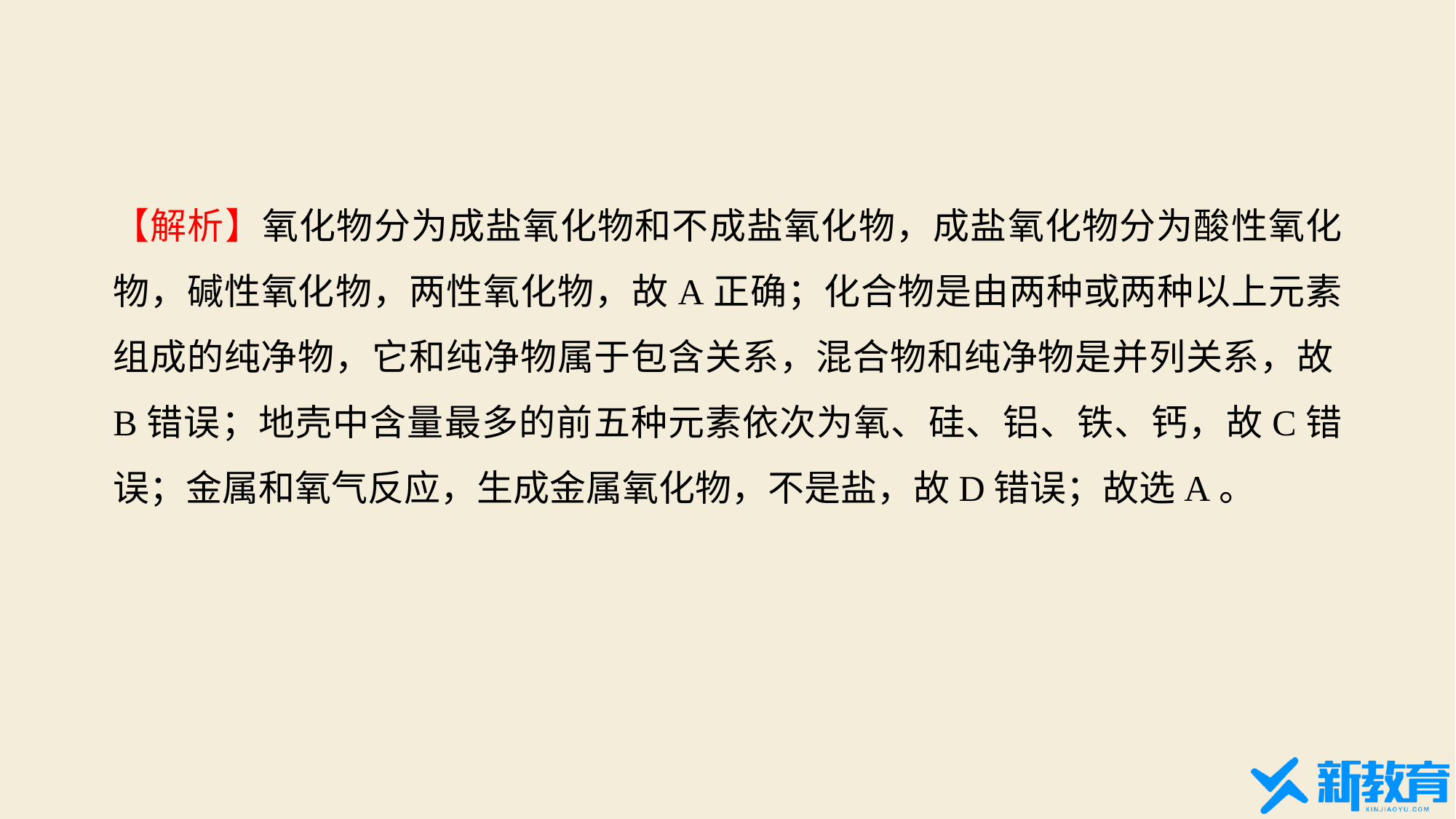

【解析】氧化物分为成盐氧化物和不成盐氧化物，成盐氧化物分为酸性氧化物，碱性氧化物，两性氧化物，故A正确；化合物是由两种或两种以上元素组成的纯净物，它和纯净物属于包含关系，混合物和纯净物是并列关系，故B错误；地壳中含量最多的前五种元素依次为氧、硅、铝、铁、钙，故C错误；金属和氧气反应，生成金属氧化物，不是盐，故D错误；故选A。